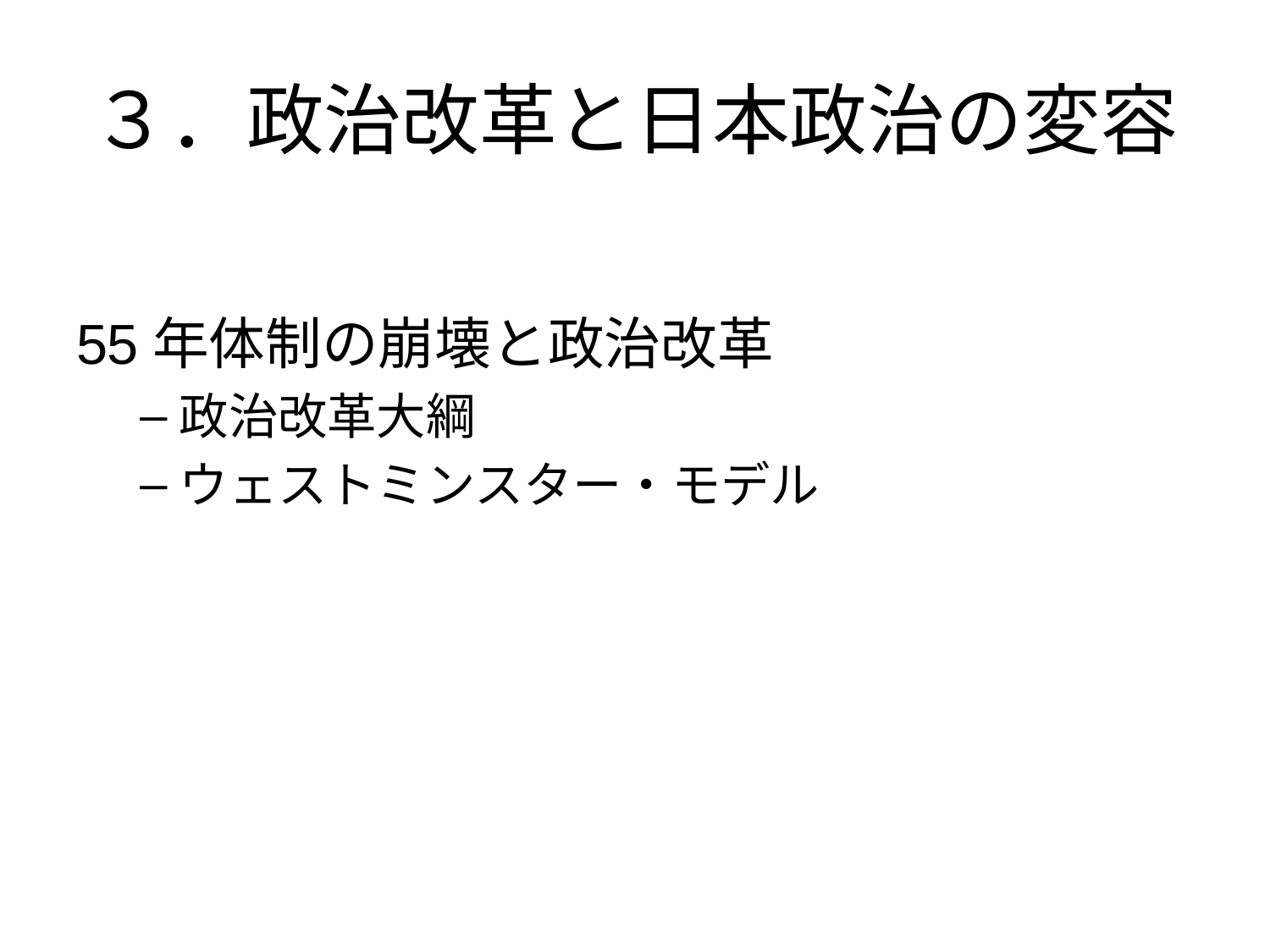

# ３．政治改革と日本政治の変容

55年体制の崩壊と政治改革
政治改革大綱
ウェストミンスター・モデル